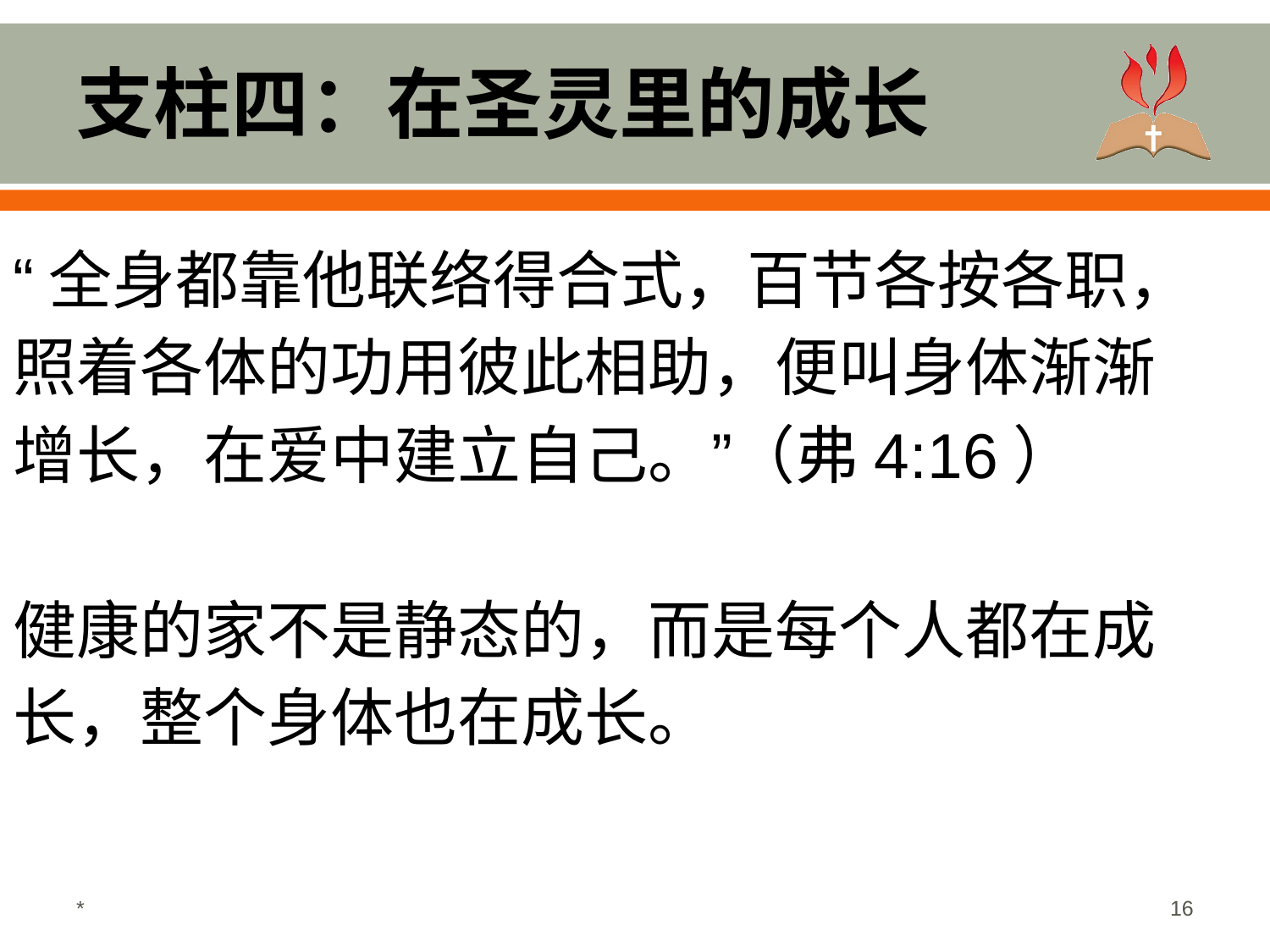

# 支柱四：在圣灵里的成长

“全身都靠他联络得合式，百节各按各职，照着各体的功用彼此相助，便叫身体渐渐增长，在爱中建立自己。”（弗4:16）

健康的家不是静态的，而是每个人都在成长，整个身体也在成长。

*
16